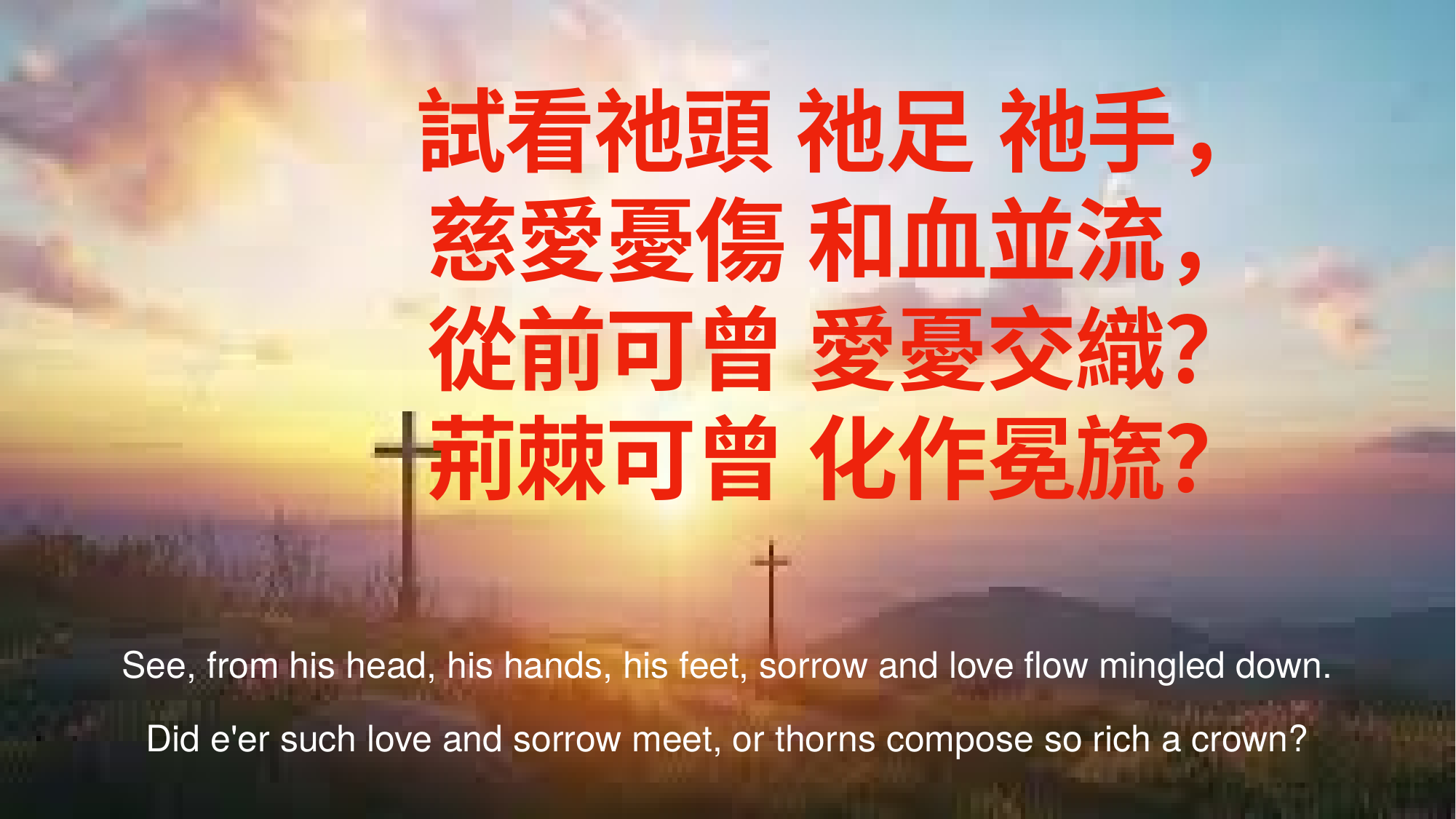

# 試看祂頭 祂足 祂手， 慈愛憂傷 和血並流， 從前可曾 愛憂交織？ 荊棘可曾 化作冕旒？
See, from his head, his hands, his feet, sorrow and love flow mingled down.
Did e'er such love and sorrow meet, or thorns compose so rich a crown?